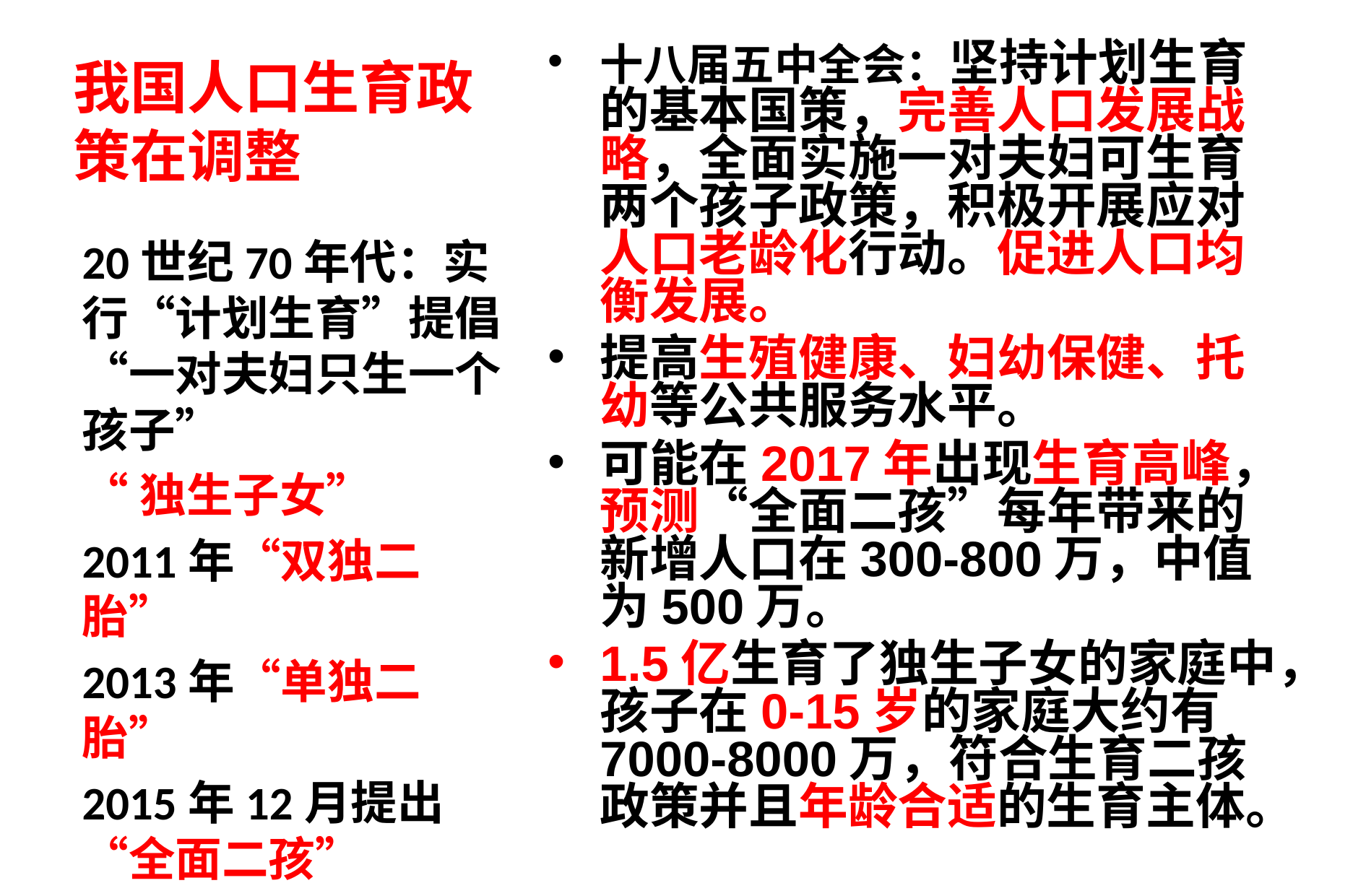

十八届五中全会：坚持计划生育的基本国策，完善人口发展战略，全面实施一对夫妇可生育两个孩子政策，积极开展应对人口老龄化行动。促进人口均衡发展。
提高生殖健康、妇幼保健、托幼等公共服务水平。
可能在2017年出现生育高峰，预测“全面二孩”每年带来的新增人口在300-800万，中值为500万。
1.5亿生育了独生子女的家庭中，孩子在0-15岁的家庭大约有7000-8000万，符合生育二孩政策并且年龄合适的生育主体。

我国人口生育政策在调整

20世纪70年代：实行“计划生育”提倡“一对夫妇只生一个孩子”
“独生子女”
2011年“双独二胎”
2013年“单独二胎”
2015年12月提出“全面二孩”